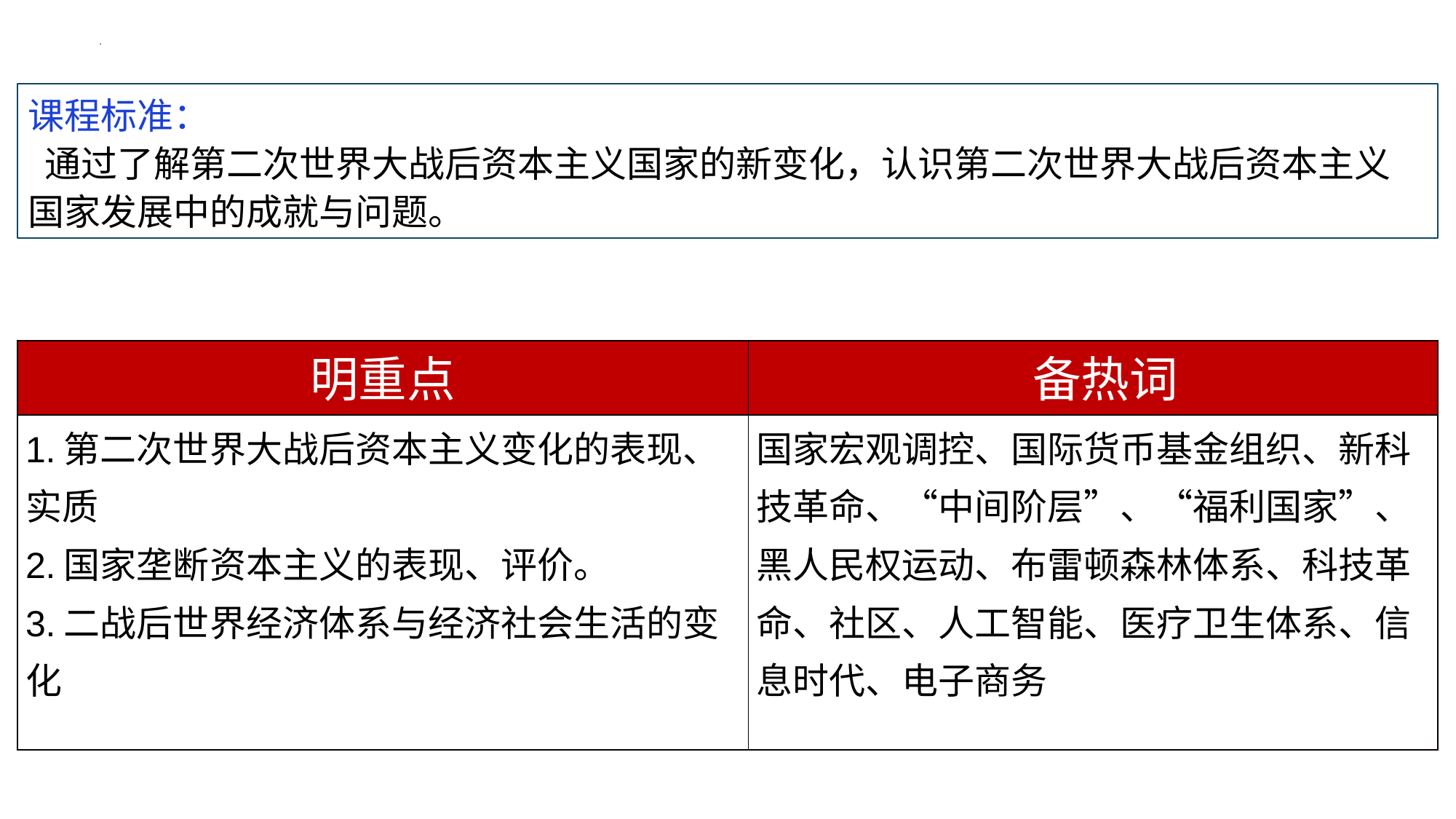

课程标准：
 通过了解第二次世界大战后资本主义国家的新变化，认识第二次世界大战后资本主义国家发展中的成就与问题。
| 明重点 | 备热词 |
| --- | --- |
| 1.第二次世界大战后资本主义变化的表现、实质 2.国家垄断资本主义的表现、评价。 3.二战后世界经济体系与经济社会生活的变化 | 国家宏观调控、国际货币基金组织、新科技革命、“中间阶层”、“福利国家”、黑人民权运动、布雷顿森林体系、科技革命、社区、人工智能、医疗卫生体系、信息时代、电子商务 |